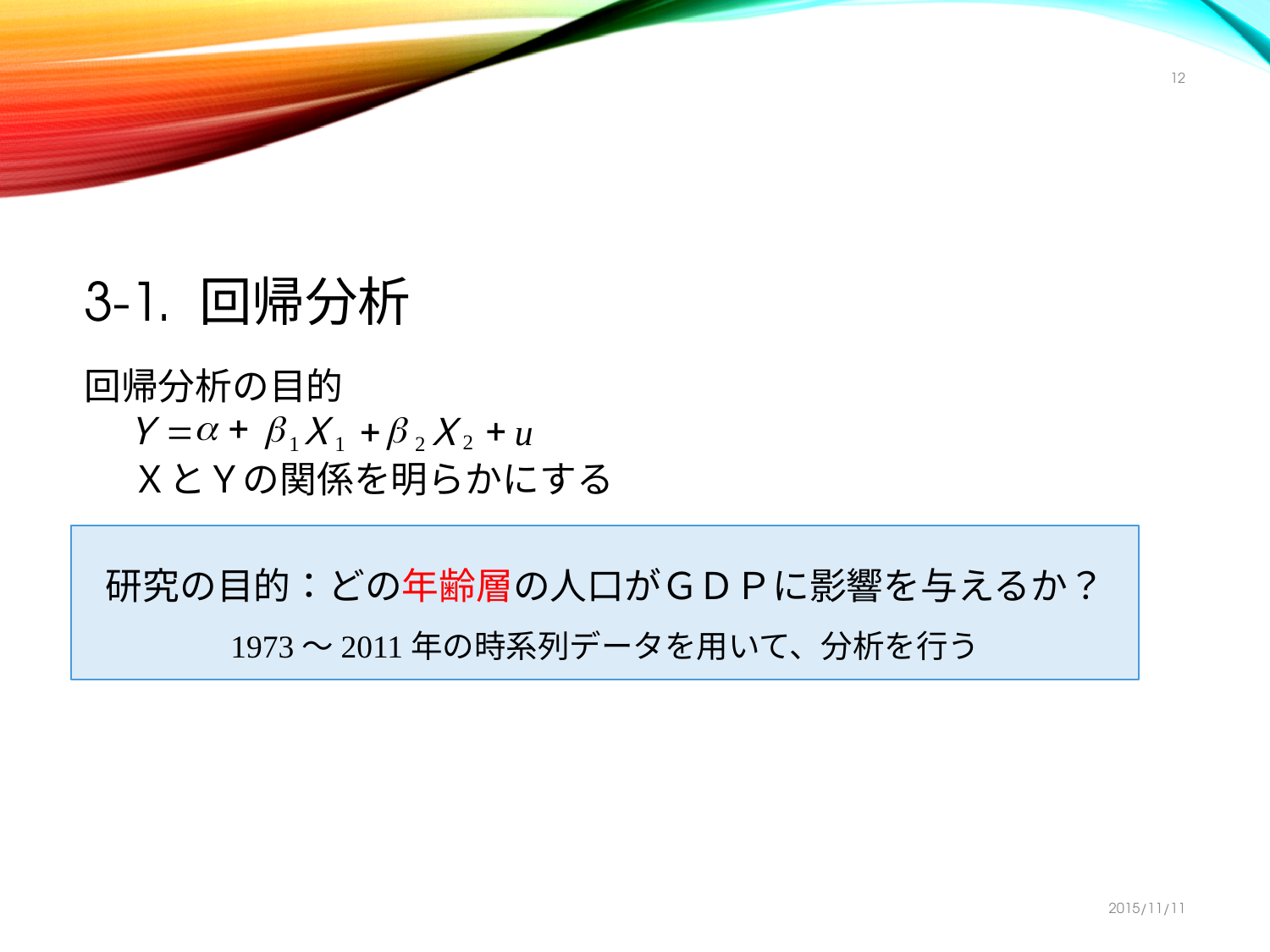

12
# 3-1. 回帰分析
回帰分析の目的

ＸとＹの関係を明らかにする

α
+
β
β
+
+
Ｙ
=
Ｘ
u
Ｘ
2
1
1
2
研究の目的：どの年齢層の人口がＧＤＰに影響を与えるか？
1973～2011年の時系列データを用いて、分析を行う
2015/11/11